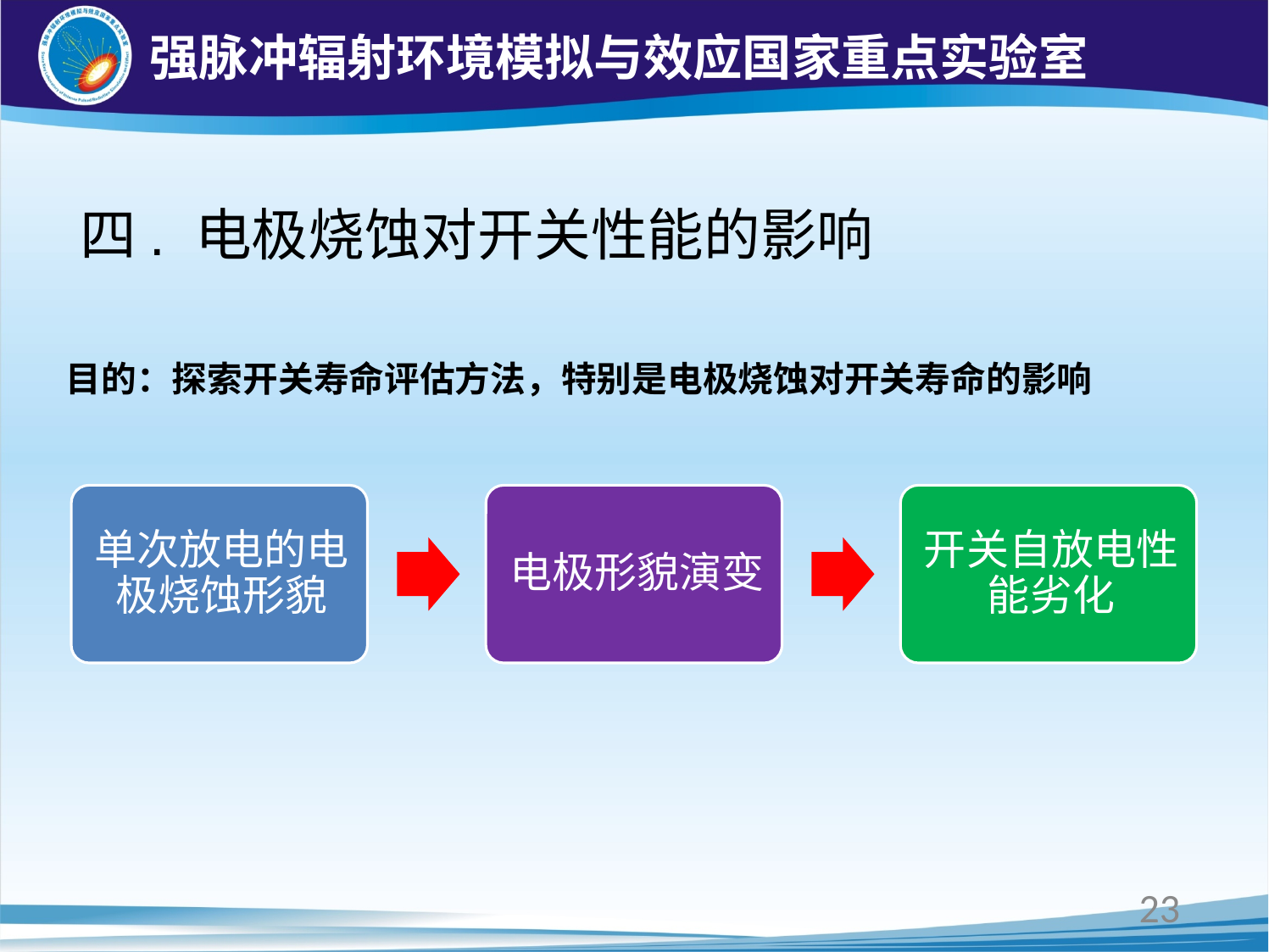

四. 电极烧蚀对开关性能的影响
目的：探索开关寿命评估方法，特别是电极烧蚀对开关寿命的影响
单次放电的电极烧蚀形貌

电极形貌演变

开关自放电性能劣化
23